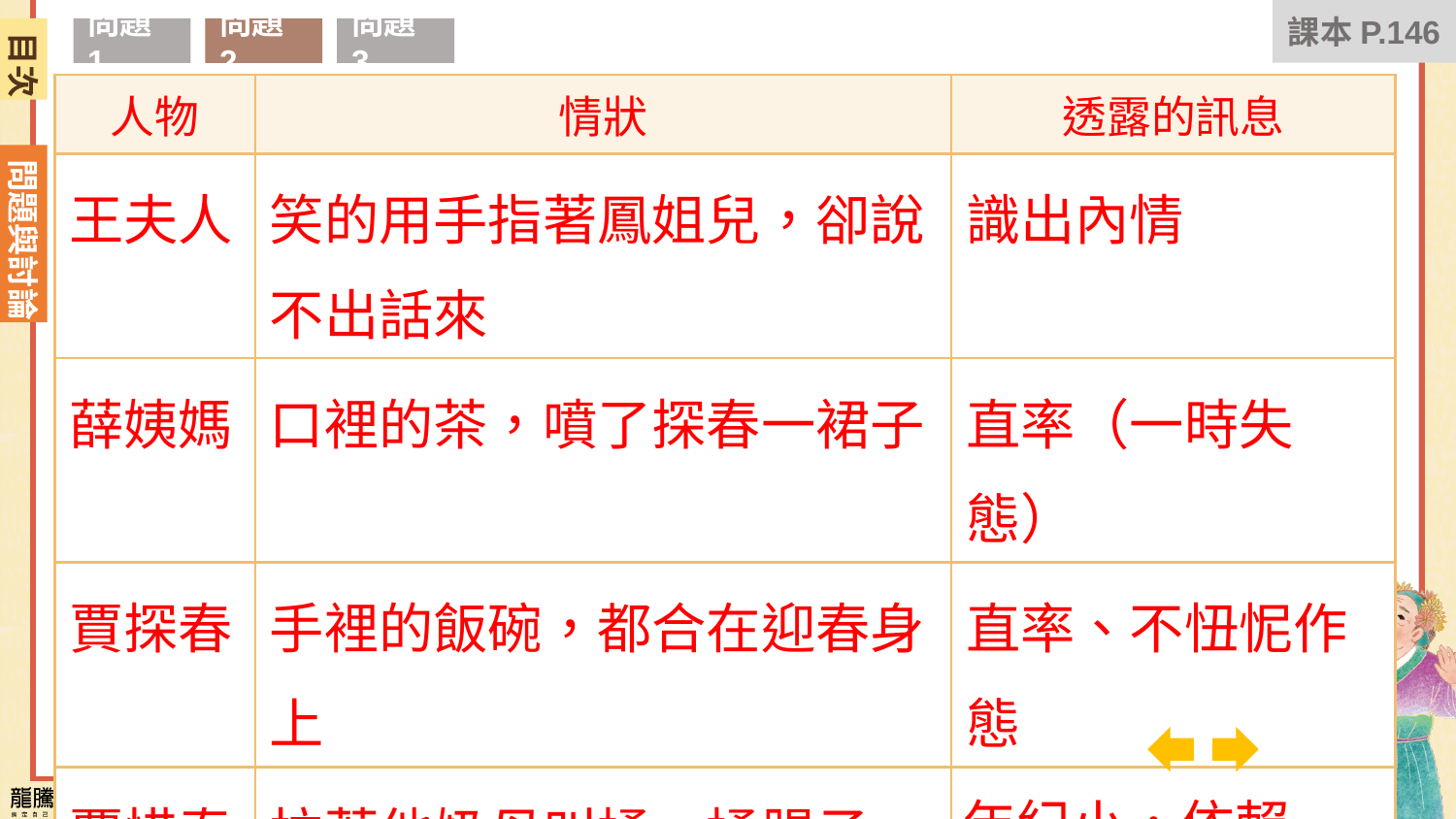

課本P.146
目次
問題1
問題2
問題3
| 人物 | 情狀 | 透露的訊息 |
| --- | --- | --- |
| 王夫人 | 笑的用手指著鳳姐兒，卻說不出話來 | 識出內情 |
| 薛姨媽 | 口裡的茶，噴了探春一裙子 | 直率（一時失態） |
| 賈探春 | 手裡的飯碗，都合在迎春身上 | 直率、不忸怩作態 |
| 賈惜春 | 拉著他奶母叫揉一揉腸子 | 年紀小，依賴（稚幼嬌弱的形象） |